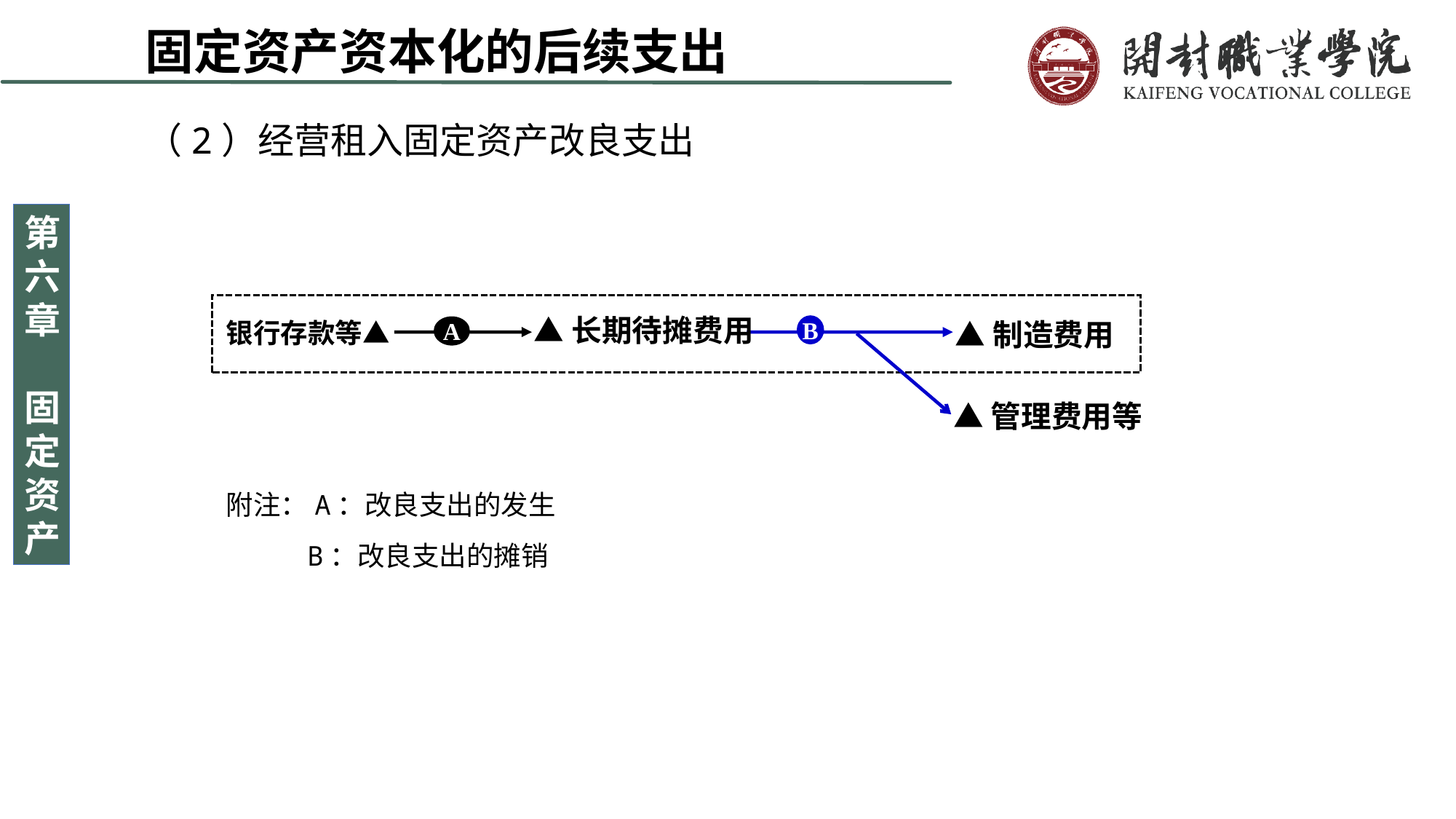

固定资产资本化的后续支出
（2）经营租入固定资产改良支出

▲长期待摊费用
银行存款等▲
▲制造费用
B
A

▲管理费用等
附注：A：改良支出的发生
B：改良支出的摊销